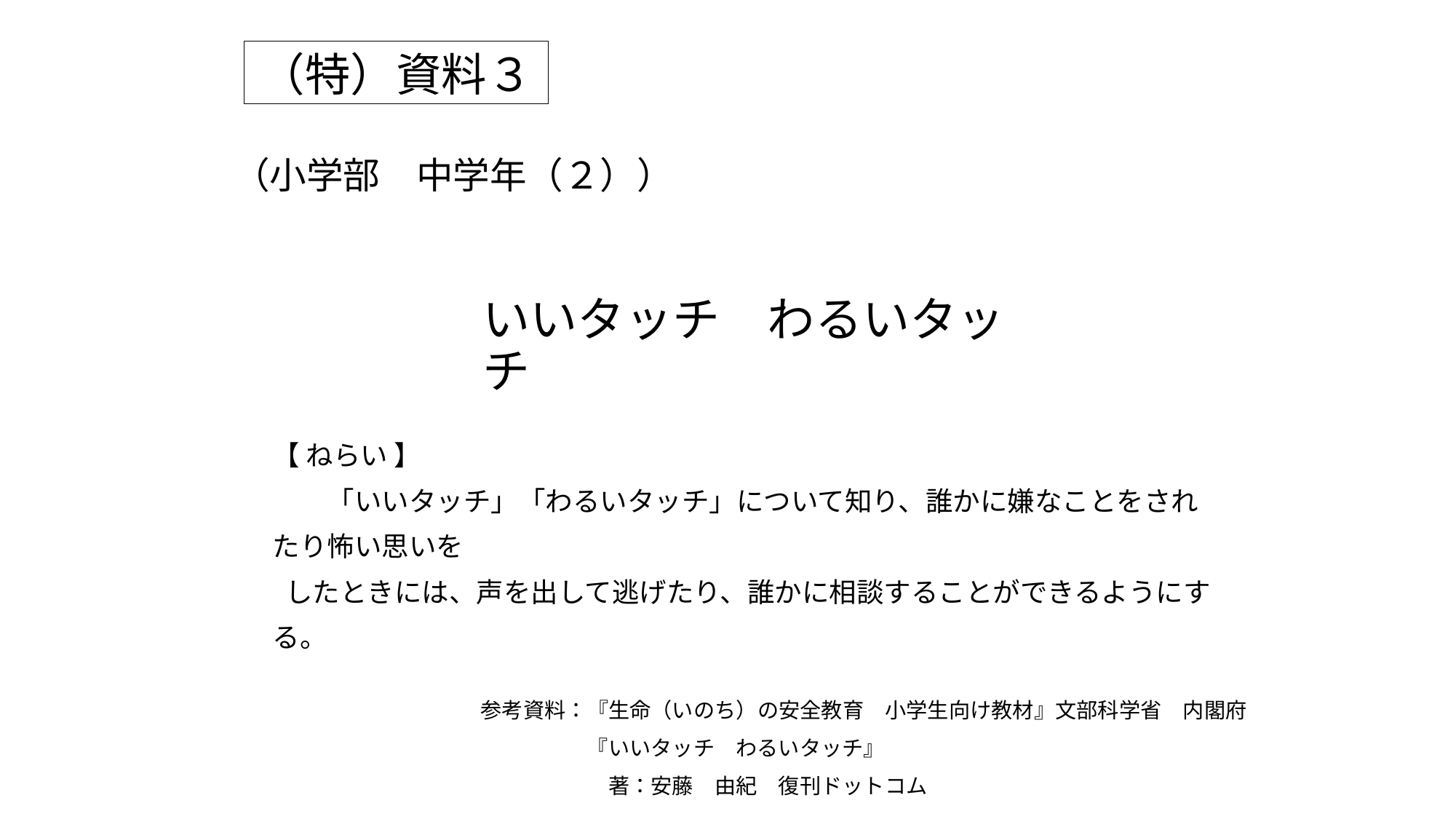

（特）資料３
# （小学部　中学年（２））
いいタッチ　わるいタッチ
【 ねらい 】
　　「いいタッチ」「わるいタッチ」について知り、誰かに嫌なことをされたり怖い思いを
 したときには、声を出して逃げたり、誰かに相談することができるようにする。
参考資料：『生命（いのち）の安全教育　小学生向け教材』文部科学省　内閣府
　　　　　『いいタッチ　わるいタッチ』
　　　　　　著：安藤　由紀　復刊ドットコム